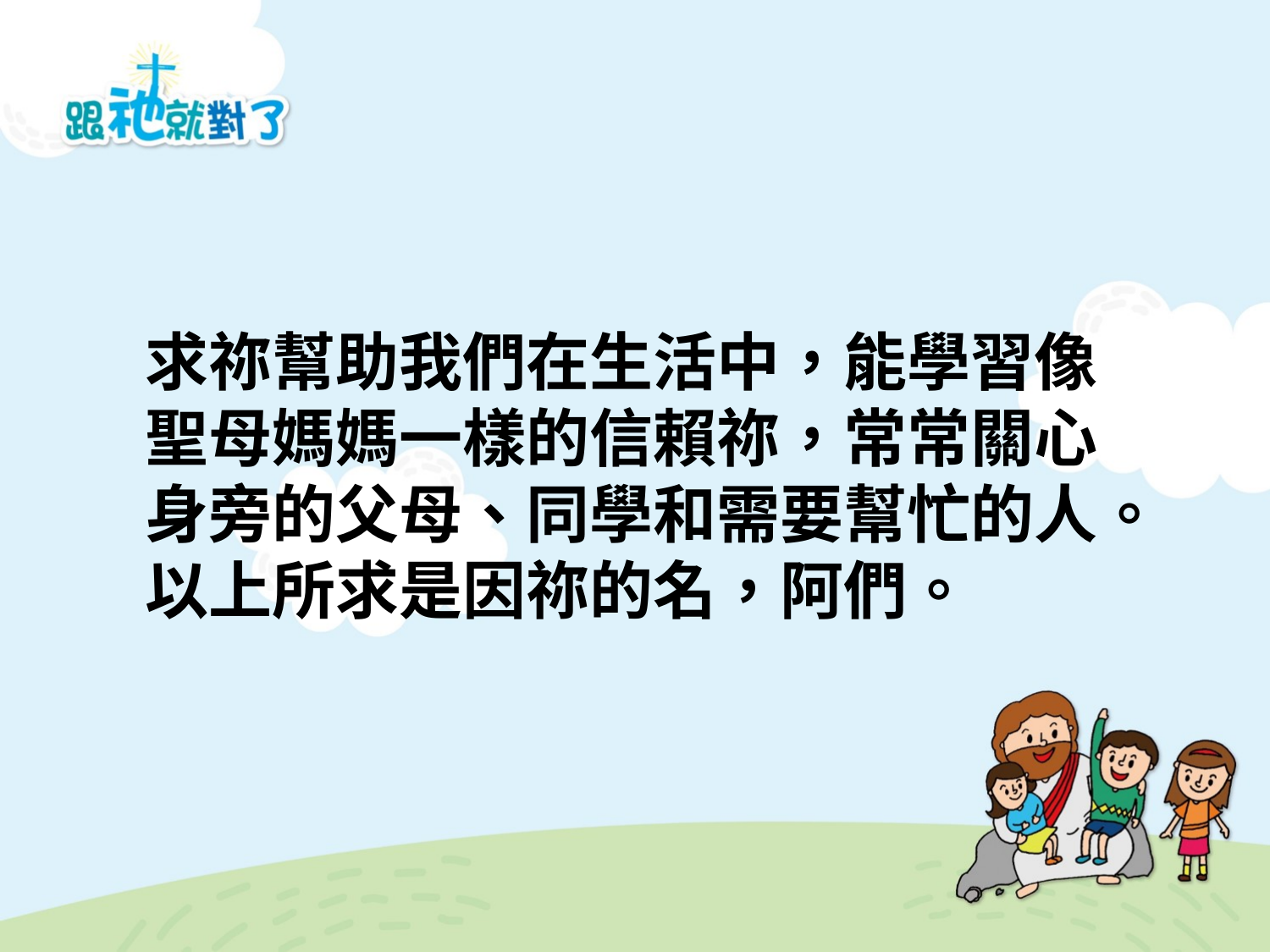

求祢幫助我們在生活中，能學習像聖母媽媽一樣的信賴祢，常常關心身旁的父母、同學和需要幫忙的人。以上所求是因祢的名，阿們。